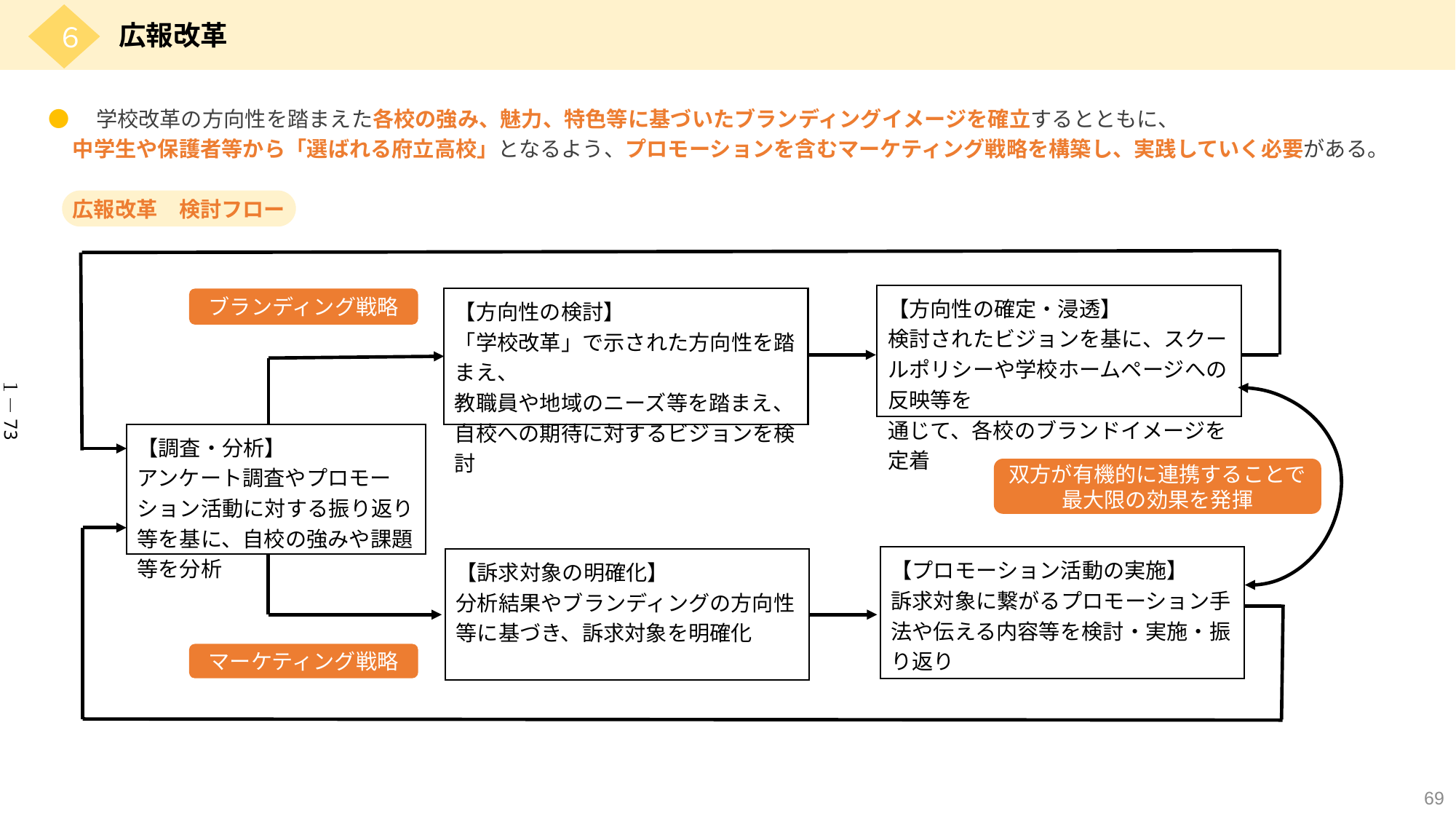

６
広報改革
●　学校改革の方向性を踏まえた各校の強み、魅力、特色等に基づいたブランディングイメージを確立するとともに、
　中学生や保護者等から「選ばれる府立高校」となるよう、プロモーションを含むマーケティング戦略を構築し、実践していく必要がある。
広報改革　検討フロー
【方向性の確定・浸透】
検討されたビジョンを基に、スクールポリシーや学校ホームページへの反映等を
通じて、各校のブランドイメージを定着
【方向性の検討】
「学校改革」で示された方向性を踏まえ、
教職員や地域のニーズ等を踏まえ、自校への期待に対するビジョンを検討
ブランディング戦略

１－73
【調査・分析】
アンケート調査やプロモーション活動に対する振り返り等を基に、自校の強みや課題等を分析
双方が有機的に連携することで
最大限の効果を発揮
【プロモーション活動の実施】
訴求対象に繋がるプロモーション手法や伝える内容等を検討・実施・振り返り
【訴求対象の明確化】
分析結果やブランディングの方向性等に基づき、訴求対象を明確化
マーケティング戦略
69